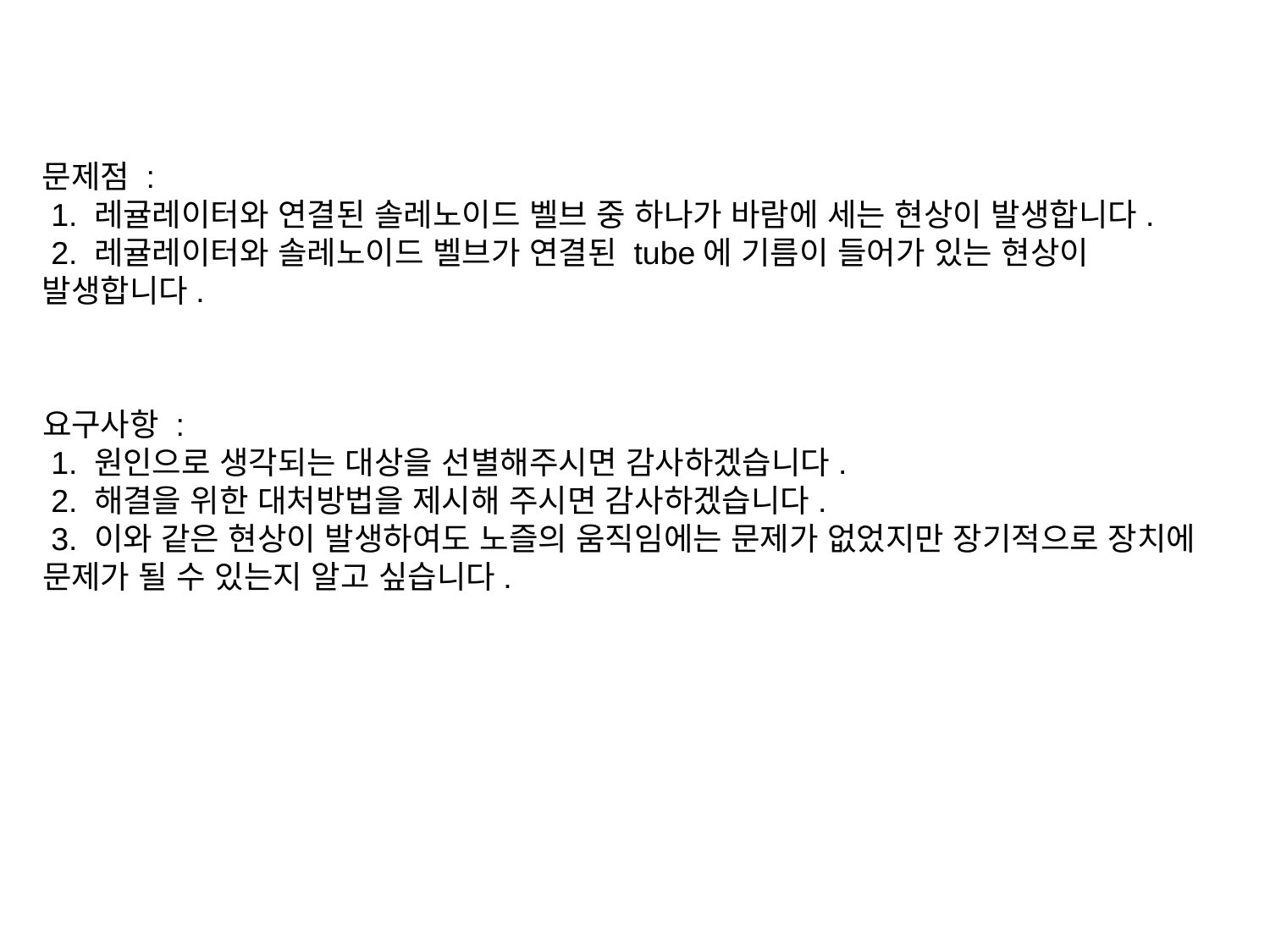

문제점 :
 1. 레귤레이터와 연결된 솔레노이드 벨브 중 하나가 바람에 세는 현상이 발생합니다.
 2. 레귤레이터와 솔레노이드 벨브가 연결된 tube에 기름이 들어가 있는 현상이 발생합니다.
요구사항 :
 1. 원인으로 생각되는 대상을 선별해주시면 감사하겠습니다.
 2. 해결을 위한 대처방법을 제시해 주시면 감사하겠습니다.
 3. 이와 같은 현상이 발생하여도 노즐의 움직임에는 문제가 없었지만 장기적으로 장치에 문제가 될 수 있는지 알고 싶습니다.